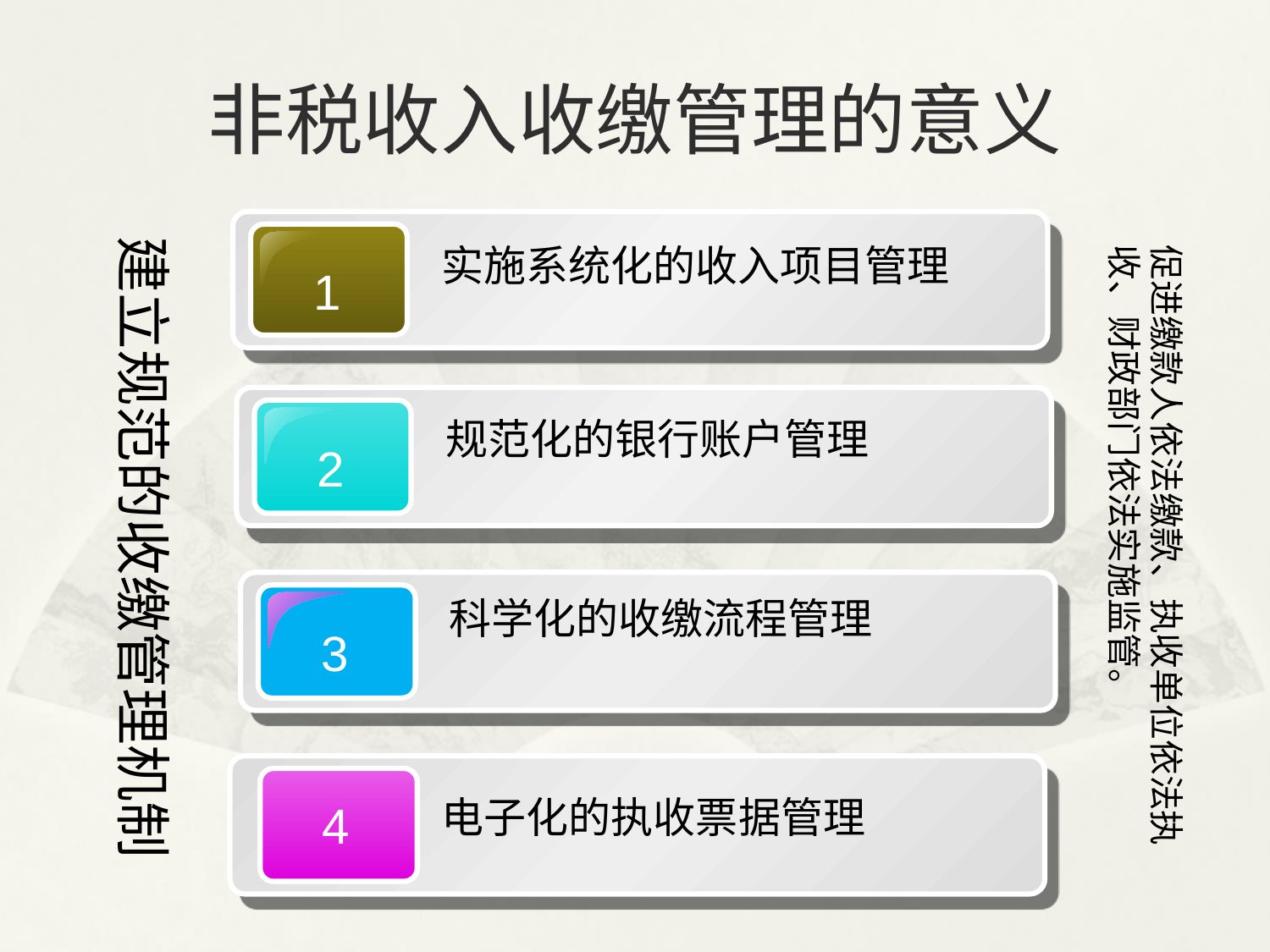

# 非税收入收缴管理的意义

1
实施系统化的收入项目管理
建立规范的收缴管理机制

促进缴款人依法缴款、执收单位依法执收、财政部门依法实施监管。

2
规范化的银行账户管理

3
科学化的收缴流程管理

电子化的执收票据管理
4